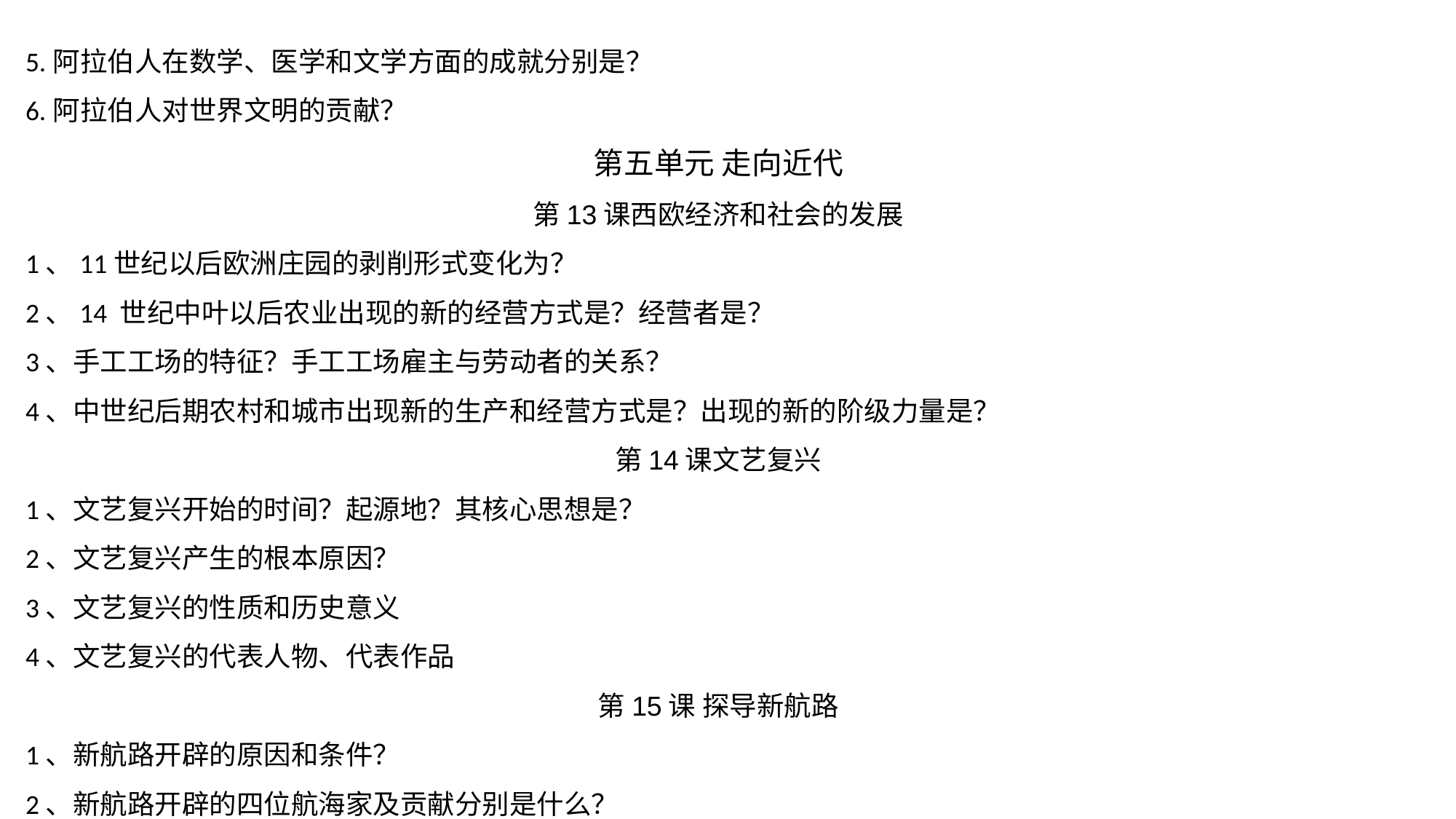

5.阿拉伯人在数学、医学和文学方面的成就分别是？
6.阿拉伯人对世界文明的贡献？
第五单元 走向近代
第13课西欧经济和社会的发展
1、11世纪以后欧洲庄园的剥削形式变化为？
2、14 世纪中叶以后农业出现的新的经营方式是？经营者是？
3、手工工场的特征？手工工场雇主与劳动者的关系？
4、中世纪后期农村和城市出现新的生产和经营方式是？出现的新的阶级力量是？
第14课文艺复兴
1、文艺复兴开始的时间？起源地？其核心思想是？
2、文艺复兴产生的根本原因？
3、文艺复兴的性质和历史意义
4、文艺复兴的代表人物、代表作品
第15课 探导新航路
1、新航路开辟的原因和条件？
2、新航路开辟的四位航海家及贡献分别是什么？